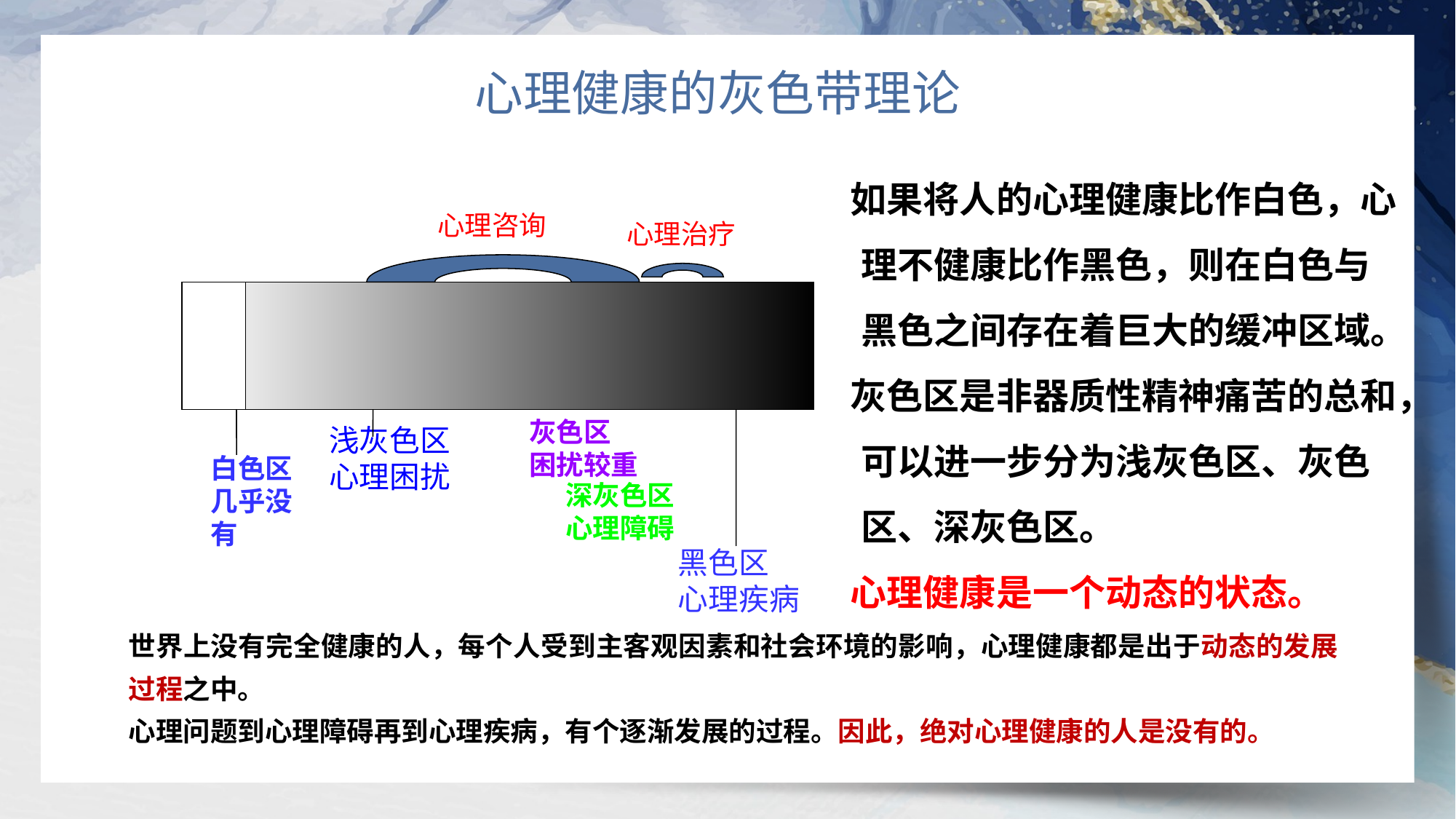

心理健康的灰色带理论
 如果将人的心理健康比作白色，心理不健康比作黑色，则在白色与黑色之间存在着巨大的缓冲区域。
 灰色区是非器质性精神痛苦的总和，可以进一步分为浅灰色区、灰色区、深灰色区。
 心理健康是一个动态的状态。

心理咨询
心理治疗

灰色区
困扰较重

浅灰色区
心理困扰
白色区
几乎没有
深灰色区
心理障碍
黑色区
心理疾病
世界上没有完全健康的人，每个人受到主客观因素和社会环境的影响，心理健康都是出于动态的发展过程之中。
心理问题到心理障碍再到心理疾病，有个逐渐发展的过程。因此，绝对心理健康的人是没有的。